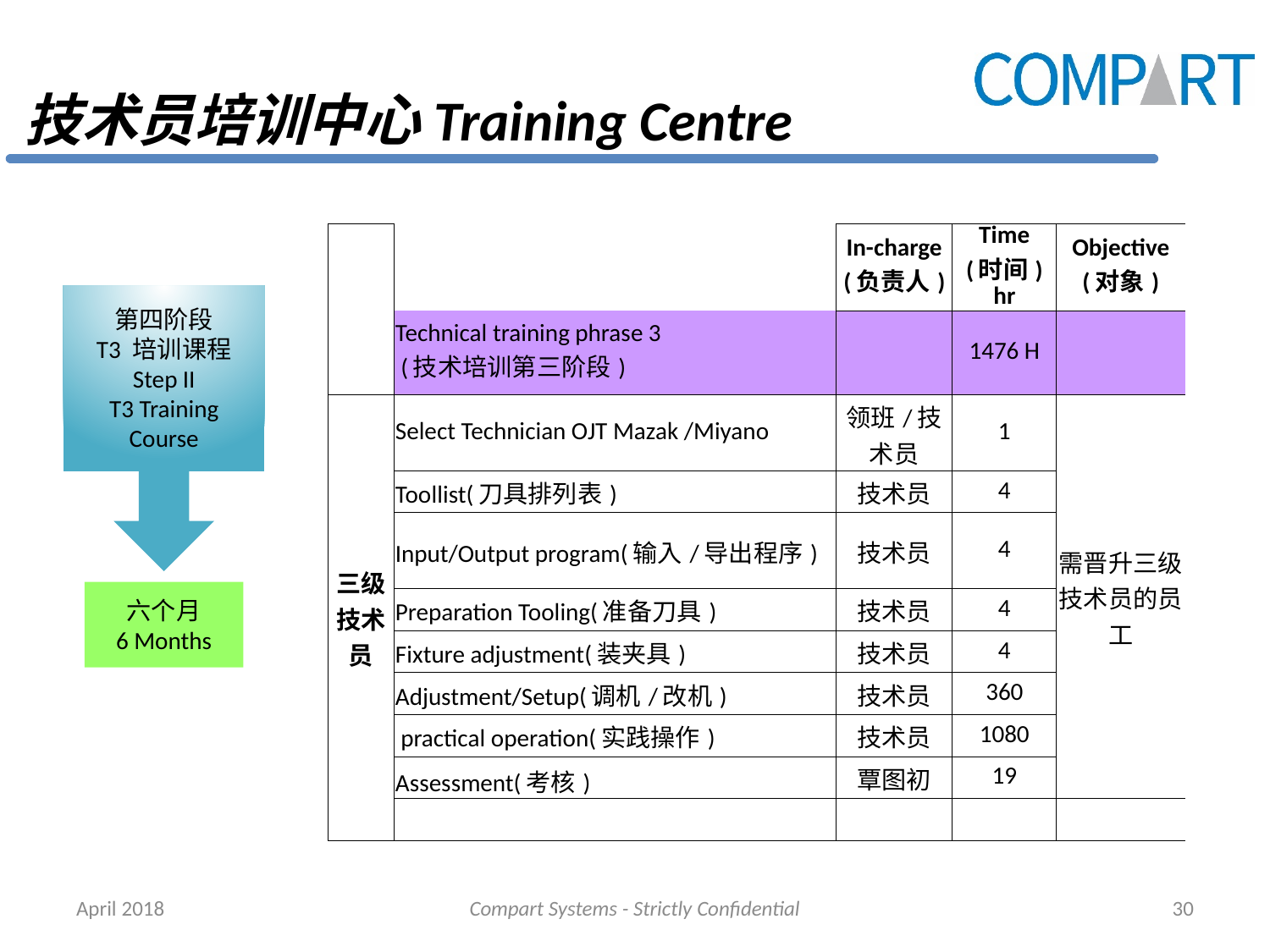

# 技术员培训中心Training Centre
|  |  | In-charge (负责人) | Time (时间) hr | Objective (对象) |
| --- | --- | --- | --- | --- |
|  | Technical training phrase 3 (技术培训第三阶段) |  | 1476 H |  |
| 三级技术员 | Select Technician OJT Mazak /Miyano | 领班/技术员 | 1 | 需晋升三级技术员的员工 |
|  | Toollist(刀具排列表) | 技术员 | 4 |  |
|  | Input/Output program(输入/导出程序) | 技术员 | 4 |  |
|  | Preparation Tooling(准备刀具) | 技术员 | 4 |  |
|  | Fixture adjustment(装夹具) | 技术员 | 4 |  |
|  | Adjustment/Setup(调机/改机) | 技术员 | 360 |  |
|  | practical operation(实践操作) | 技术员 | 1080 |  |
|  | Assessment(考核) | 覃图初 | 19 |  |
|  |  |  |  |  |
第四阶段
T3 培训课程
Step II
T3 Training Course
六个月
6 Months

April 2018
Compart Systems - Strictly Confidential
30